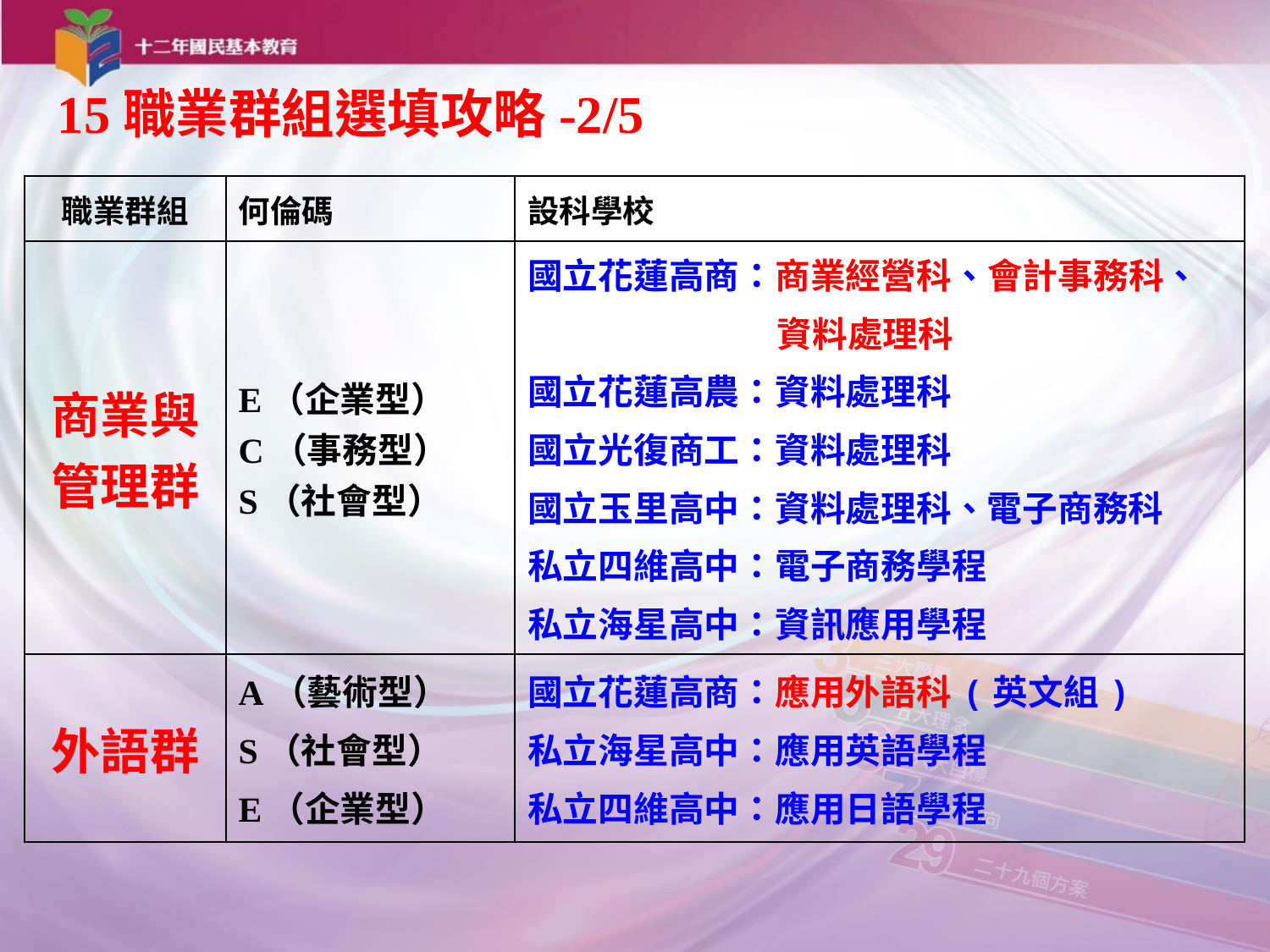

15職業群組選填攻略-2/5
| 職業群組 | 何倫碼 | 設科學校 |
| --- | --- | --- |
| 商業與管理群 | E（企業型） C（事務型） S（社會型） | 國立花蓮高商：商業經營科、會計事務科、 資料處理科 國立花蓮高農：資料處理科 國立光復商工：資料處理科 國立玉里高中：資料處理科、電子商務科 私立四維高中：電子商務學程 私立海星高中：資訊應用學程 |
| 外語群 | A（藝術型） S（社會型） E（企業型） | 國立花蓮高商：應用外語科(英文組) 私立海星高中：應用英語學程 私立四維高中：應用日語學程 |